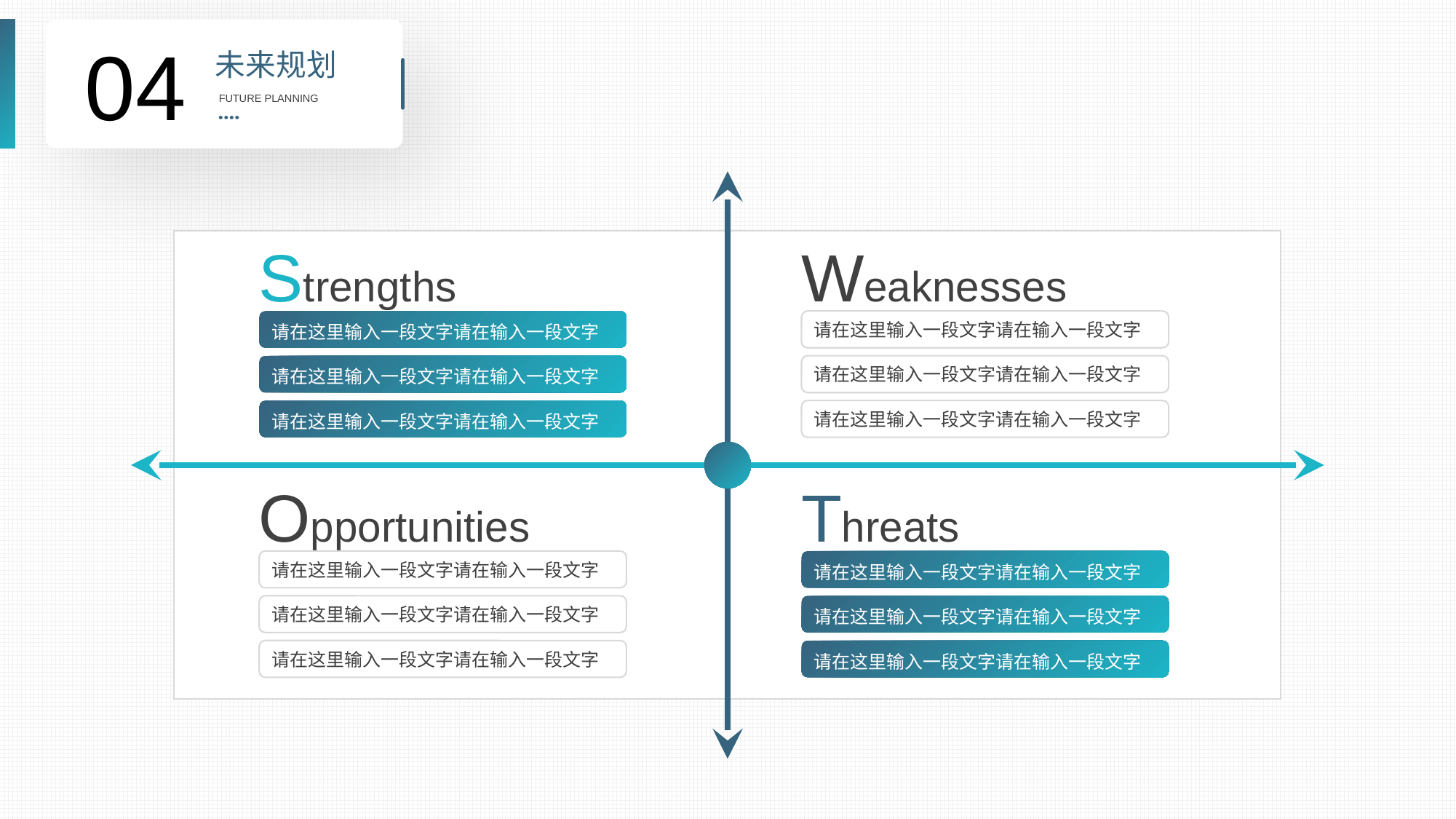

04
未来规划
FUTURE PLANNING
Strengths
Weaknesses

请在这里输入一段文字请在输入一段文字
请在这里输入一段文字请在输入一段文字
请在这里输入一段文字请在输入一段文字
请在这里输入一段文字请在输入一段文字
请在这里输入一段文字请在输入一段文字
请在这里输入一段文字请在输入一段文字

Opportunities
Threats
请在这里输入一段文字请在输入一段文字
请在这里输入一段文字请在输入一段文字
请在这里输入一段文字请在输入一段文字
请在这里输入一段文字请在输入一段文字
请在这里输入一段文字请在输入一段文字
请在这里输入一段文字请在输入一段文字